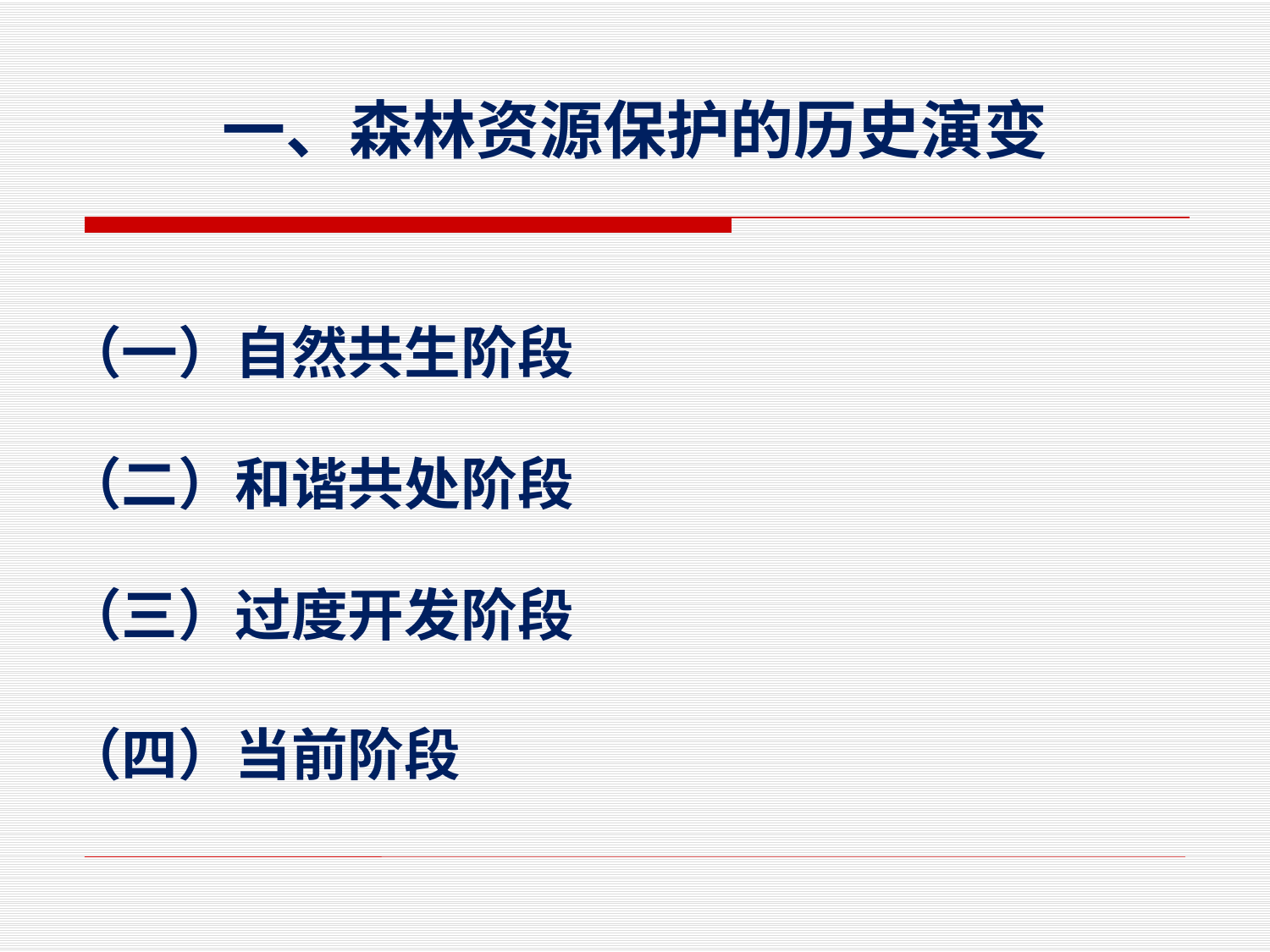

# 一、森林资源保护的历史演变

（一）自然共生阶段

（二）和谐共处阶段

（三）过度开发阶段

（四）当前阶段